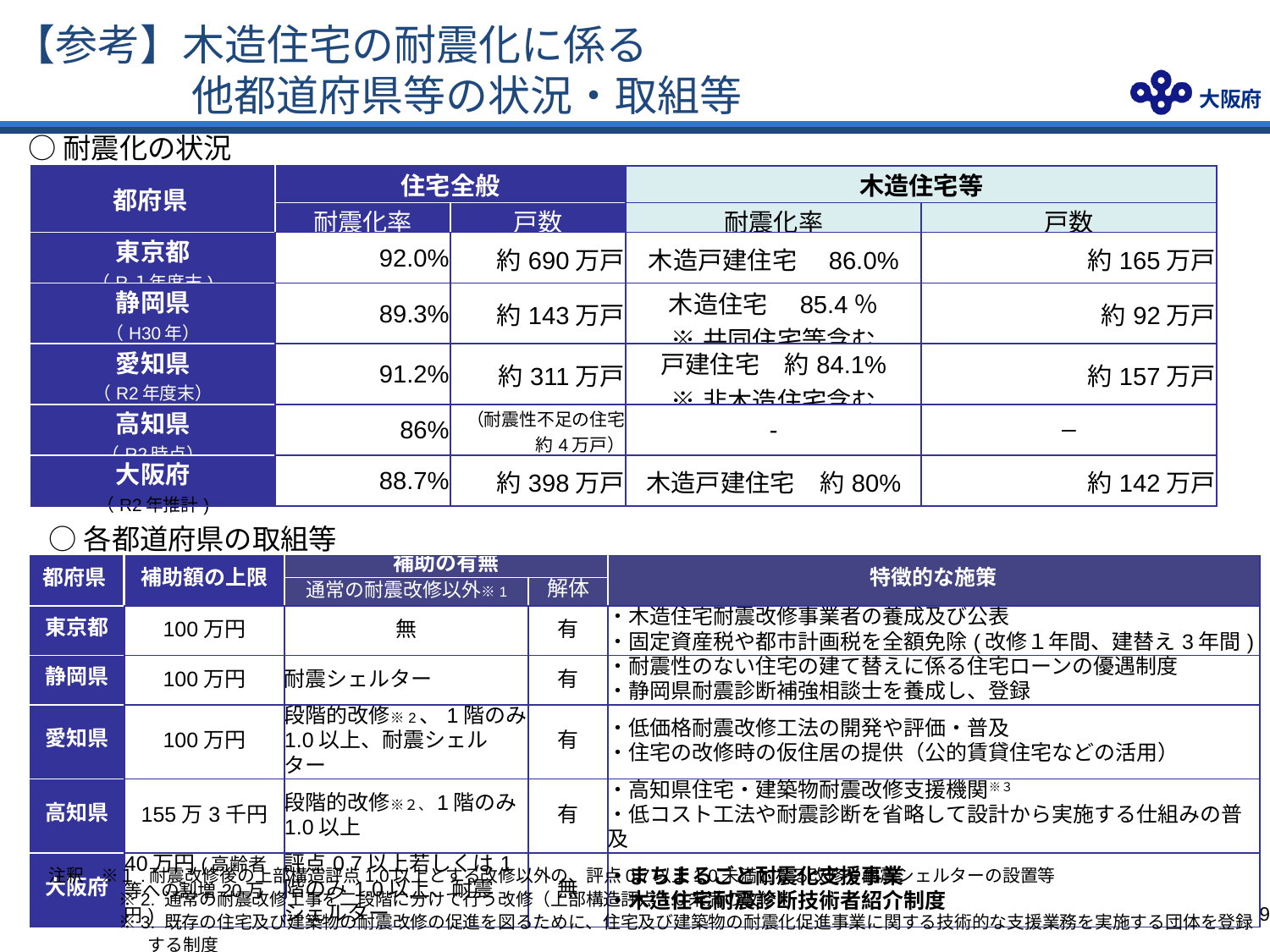

【参考】木造住宅の耐震化に係る
　　　　 他都道府県等の状況・取組等
○耐震化の状況
| 都府県 | 住宅全般 |  | 木造住宅等 |  |
| --- | --- | --- | --- | --- |
|  | 耐震化率 | 戸数 | 耐震化率 | 戸数 |
| 東京都 （R１年度末) | 92.0% | 約690万戸 | 木造戸建住宅　86.0% | 約165万戸 |
| 静岡県 （H30年） | 89.3% | 約143万戸 | 木造住宅　85.4％ ※共同住宅等含む | 約92万戸 |
| 愛知県 （R2年度末） | 91.2% | 約311万戸 | 戸建住宅　約84.1% ※非木造住宅含む | 約157万戸 |
| 高知県 （R2時点） | 86% | （耐震性不足の住宅　約4万戸） | - | ー |
| 大阪府 （R2年推計) | 88.7% | 約398万戸 | 木造戸建住宅　約80% | 約142万戸 |
○各都道府県の取組等
| 都府県 | 補助額の上限 | 補助の有無 |  | 特徴的な施策 |
| --- | --- | --- | --- | --- |
|  |  | 通常の耐震改修以外※1 | 解体 |  |
| 東京都 | 100万円 | 無 | 有 | ・木造住宅耐震改修事業者の養成及び公表 ・固定資産税や都市計画税を全額免除(改修１年間、建替え3年間) |
| 静岡県 | 100万円 | 耐震シェルター | 有 | ・耐震性のない住宅の建て替えに係る住宅ローンの優遇制度 ・静岡県耐震診断補強相談士を養成し、登録 |
| 愛知県 | 100万円 | 段階的改修※2、1階のみ1.0以上、耐震シェルター | 有 | ・低価格耐震改修工法の開発や評価・普及 ・住宅の改修時の仮住居の提供（公的賃貸住宅などの活用） |
| 高知県 | 155万3千円 | 段階的改修※２、1階のみ1.0以上 | 有 | ・高知県住宅・建築物耐震改修支援機関※３ ・低コスト工法や耐震診断を省略して設計から実施する仕組みの普及 |
| 大阪府 | 40万円(高齢者等への割増20万円) | 評点0.7以上若しくは1階のみ1.0以上、耐震シェルター | 無 | ・まちまるごと耐震化支援事業 ・木造住宅耐震診断技術者紹介制度 |
注釈　※１.耐震改修後の上部構造評点1.0以上とする改修以外の、評点0.7以上1.0未満となる改修や耐震シェルターの設置等
　　　　※2. 通常の耐震改修工事を二段階に分けて行う改修（上部構造評点1.0未満の改修）
　　　　※3. 既存の住宅及び建築物の耐震改修の促進を図るために、住宅及び建築物の耐震化促進事業に関する技術的な支援業務を実施する団体を登録する制度
29